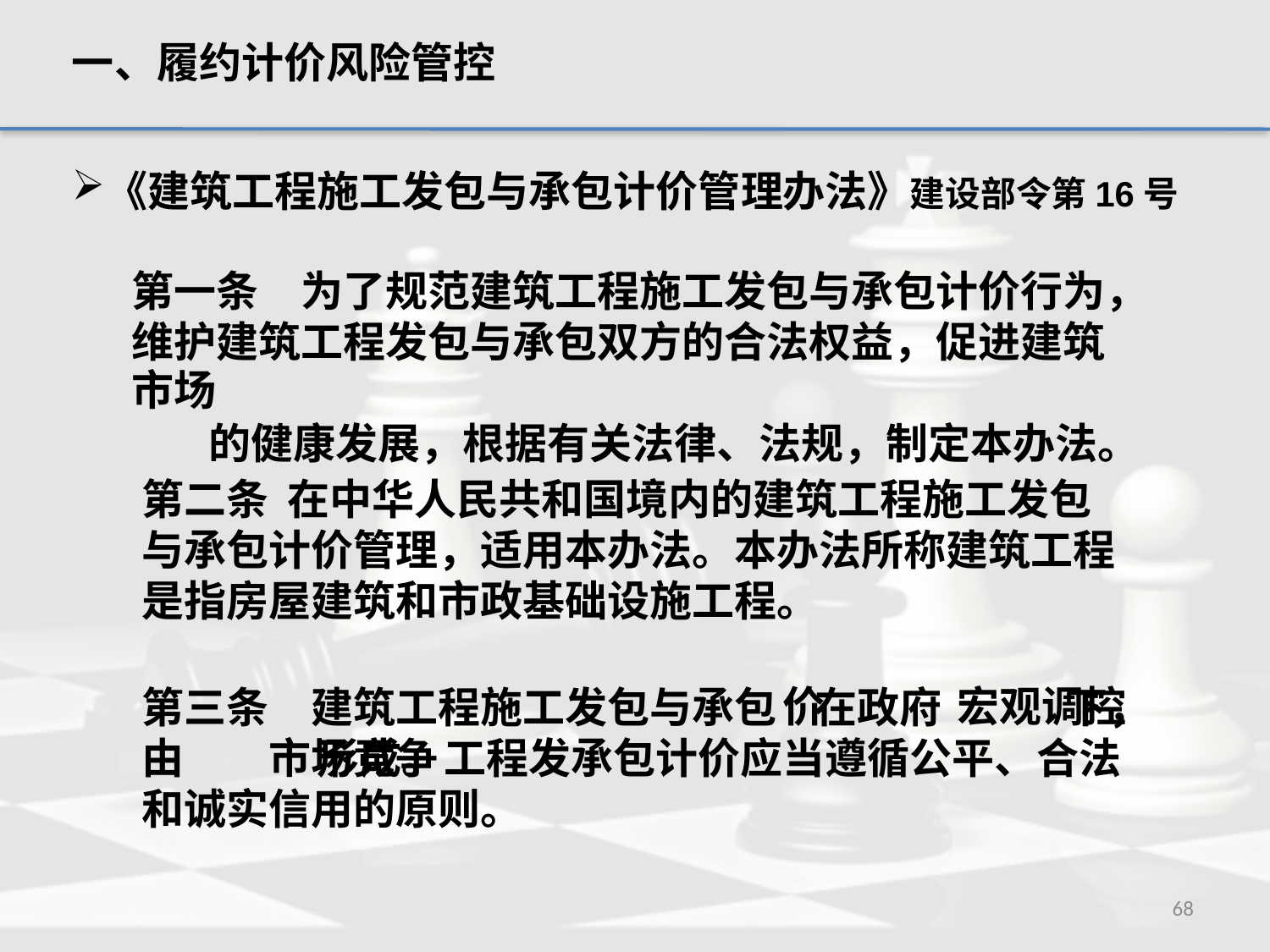

一、履约计价风险管控
《建筑工程施工发包与承包计价管理办法》建设部令第16号
第一条　为了规范建筑工程施工发包与承包计价行为，维护建筑工程发包与承包双方的合法权益，促进建筑
       的健康发展，根据有关法律、法规，制定本办法。

市场
第二条  在中华人民共和国境内的建筑工程施工发包与承包计价管理，适用本办法。本办法所称建筑工程是指房屋建筑和市政基础设施工程。

价
宏观调控
第三条　建筑工程施工发包与承包    在政府             下，由              形成。工程发承包计价应当遵循公平、合法和诚实信用的原则。

市场竞争

68